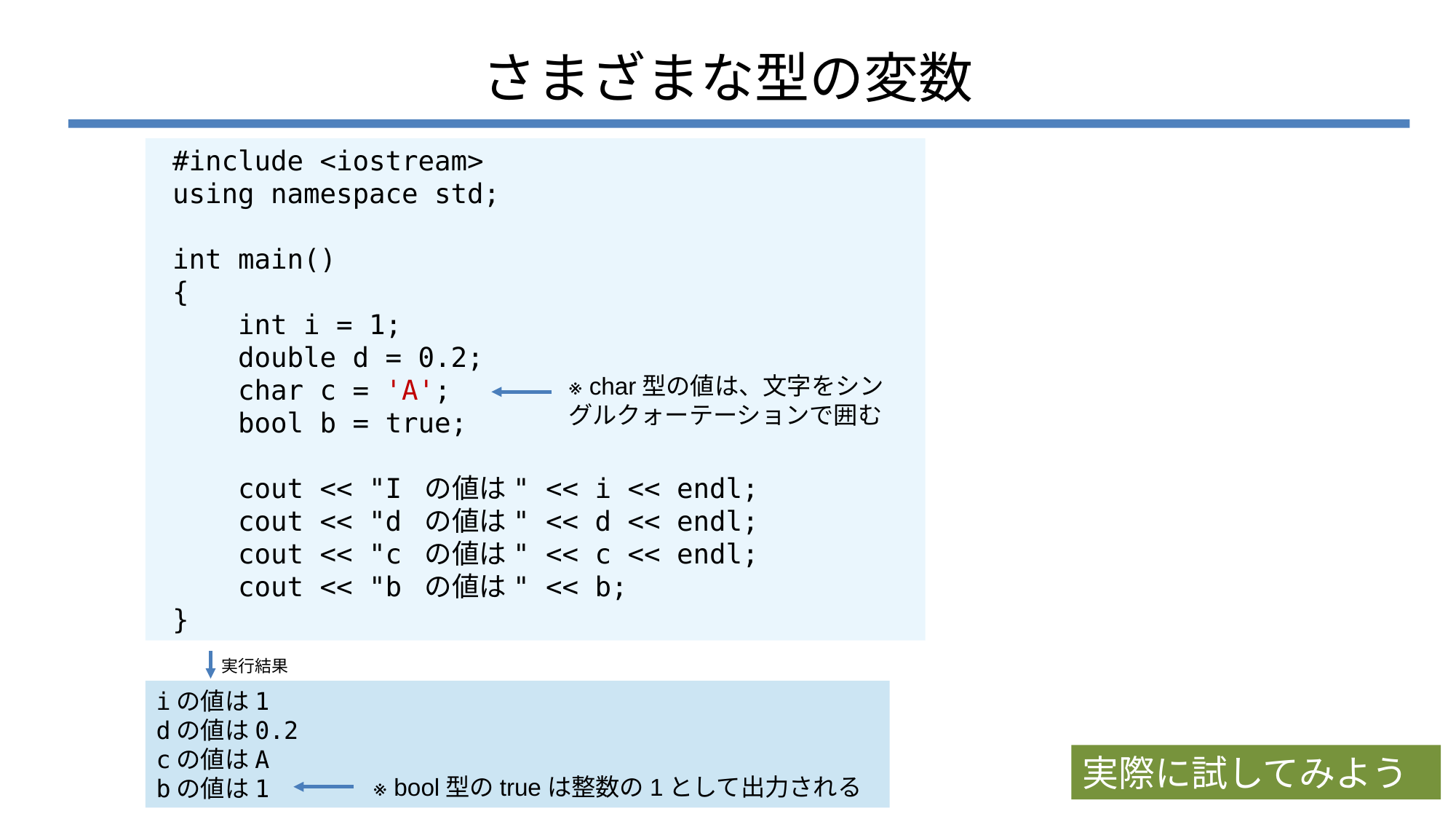

# さまざまな型の変数
 #include <iostream>
 using namespace std;

 int main()
 {
     int i = 1;
     double d = 0.2;
     char c = 'A';
     bool b = true;

     cout << "I の値は" << i << endl;
     cout << "d の値は" << d << endl;
     cout << "c の値は" << c << endl;
     cout << "b の値は" << b;
 }
※ char型の値は、文字をシングルクォーテーションで囲む
実行結果
iの値は1
dの値は0.2
cの値はA
bの値は1
実際に試してみよう
※ bool型のtrueは整数の1として出力される